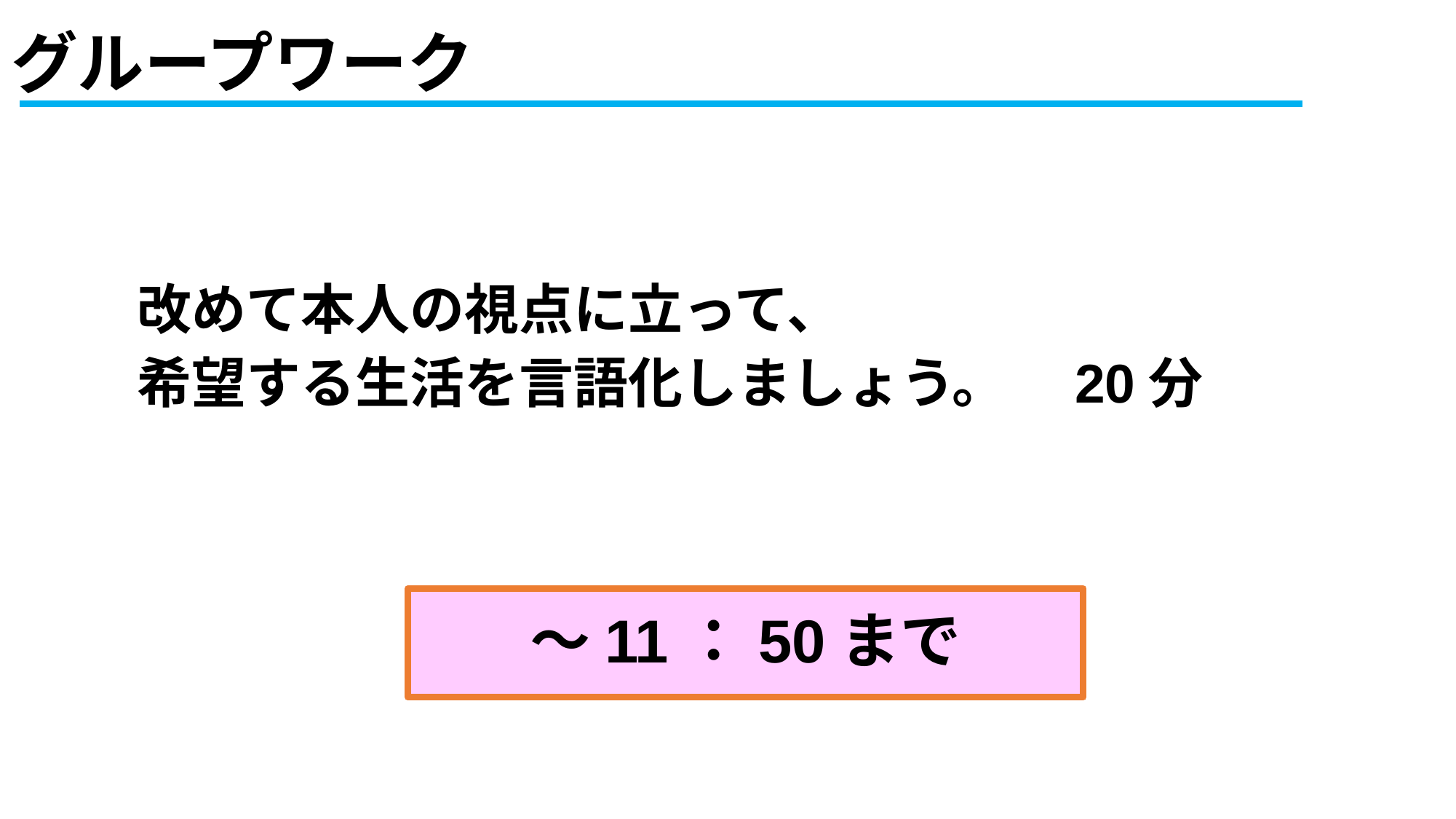

# グループワーク
　改めて本人の視点に立って、
　希望する生活を言語化しましょう。　20分
～11：50まで